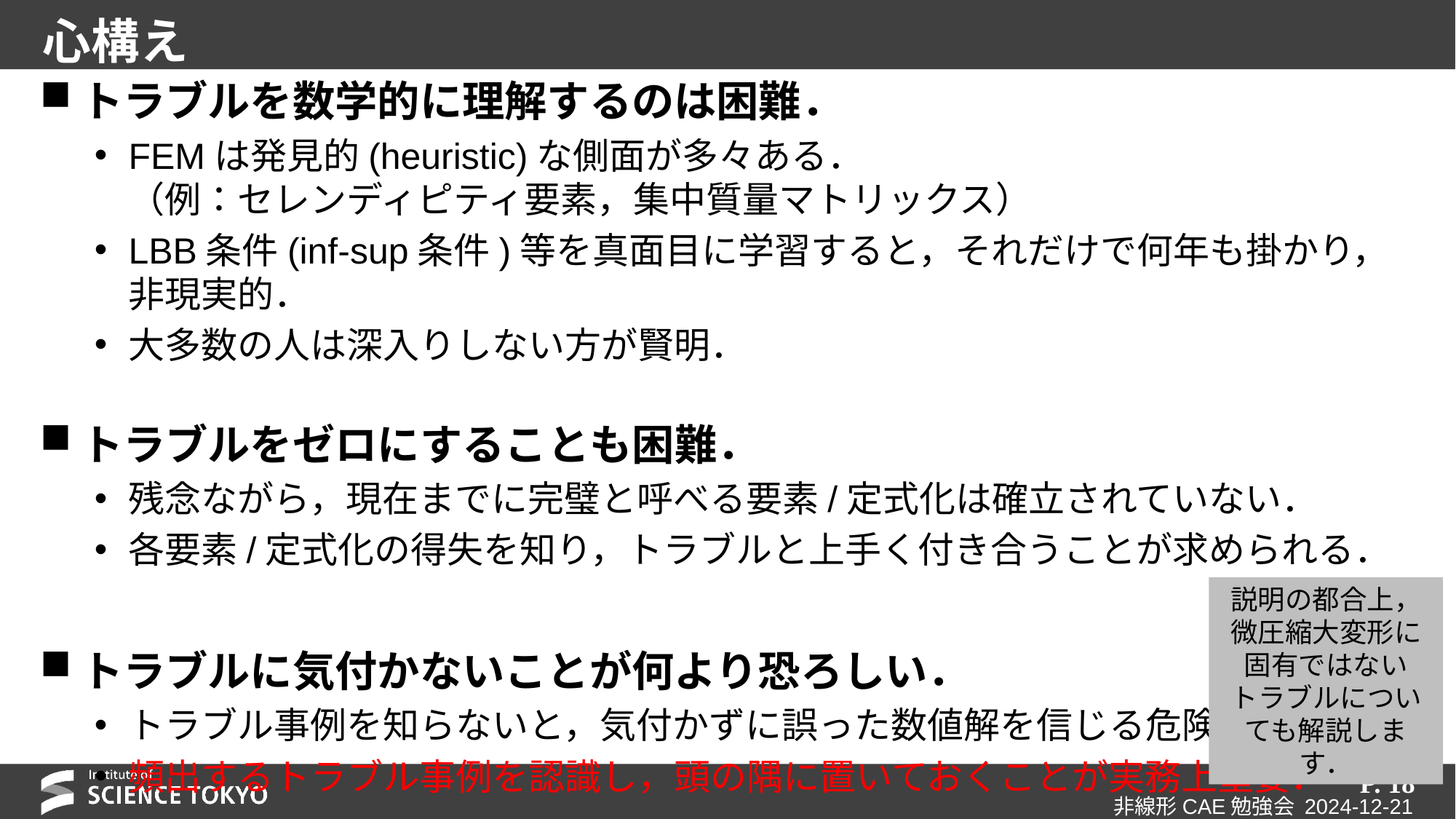

# 心構え
トラブルを数学的に理解するのは困難．
FEMは発見的(heuristic)な側面が多々ある．
（例：セレンディピティ要素，集中質量マトリックス）
LBB条件(inf-sup条件)等を真面目に学習すると，それだけで何年も掛かり，非現実的．
大多数の人は深入りしない方が賢明．
トラブルをゼロにすることも困難．
残念ながら，現在までに完璧と呼べる要素/定式化は確立されていない．
各要素/定式化の得失を知り，トラブルと上手く付き合うことが求められる．

トラブルに気付かないことが何より恐ろしい．
トラブル事例を知らないと，気付かずに誤った数値解を信じる危険性が高い．
頻出するトラブル事例を認識し，頭の隅に置いておくことが実務上重要．
説明の都合上，
微圧縮大変形に固有ではない
トラブルについても解説します．
P. 18